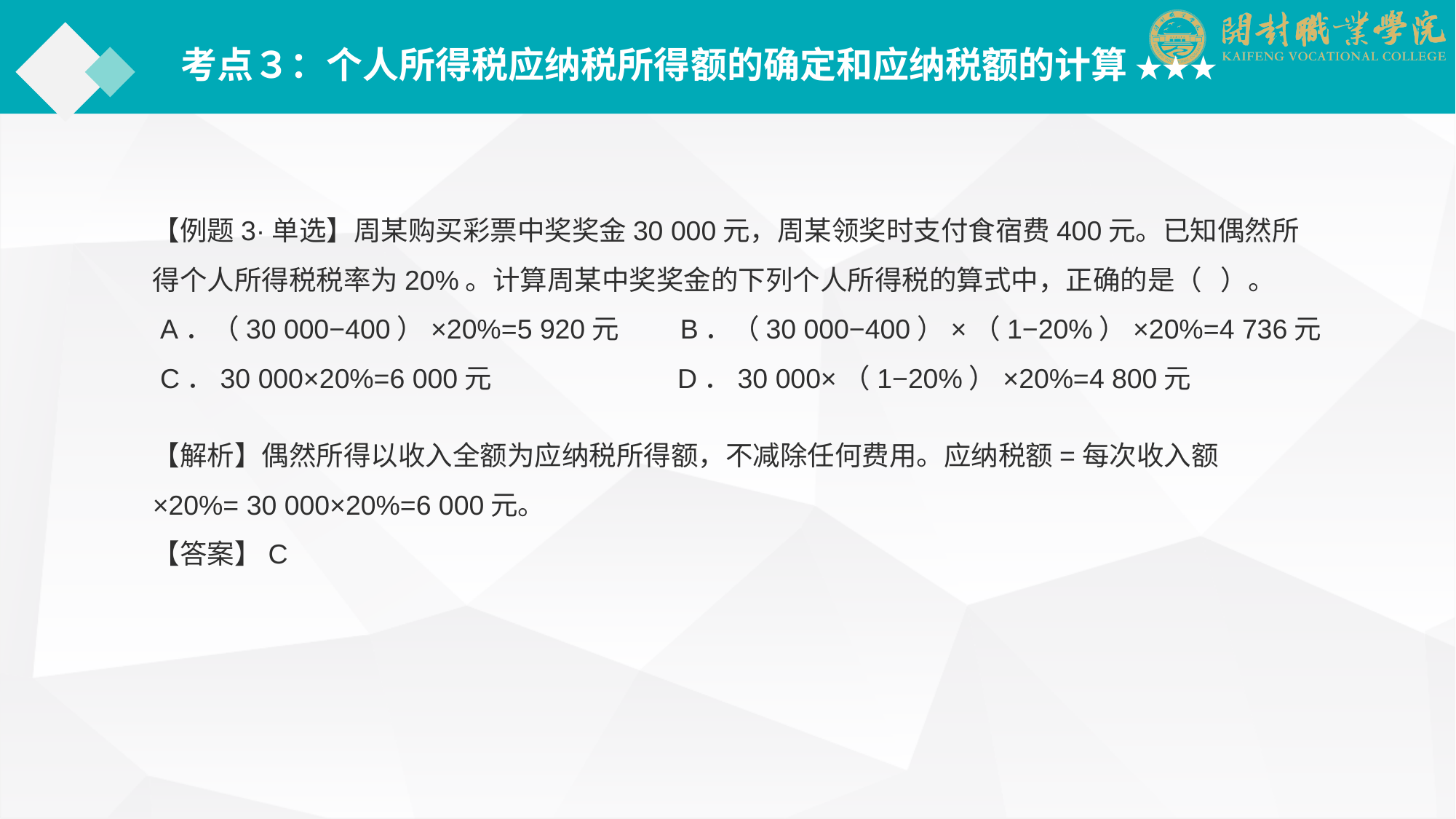

考点３：个人所得税应纳税所得额的确定和应纳税额的计算 ★★★
【例题3·单选】周某购买彩票中奖奖金30 000元，周某领奖时支付食宿费400元。已知偶然所得个人所得税税率为20%。计算周某中奖奖金的下列个人所得税的算式中，正确的是（   ）。
 A．（30 000−400）×20%=5 920元　　B．（30 000−400）×（1−20%）×20%=4 736元
 C．30 000×20%=6 000元	　　　D．30 000×（1−20%）×20%=4 800元
【解析】偶然所得以收入全额为应纳税所得额，不减除任何费用。应纳税额=每次收入额×20%= 30 000×20%=6 000元。
【答案】C